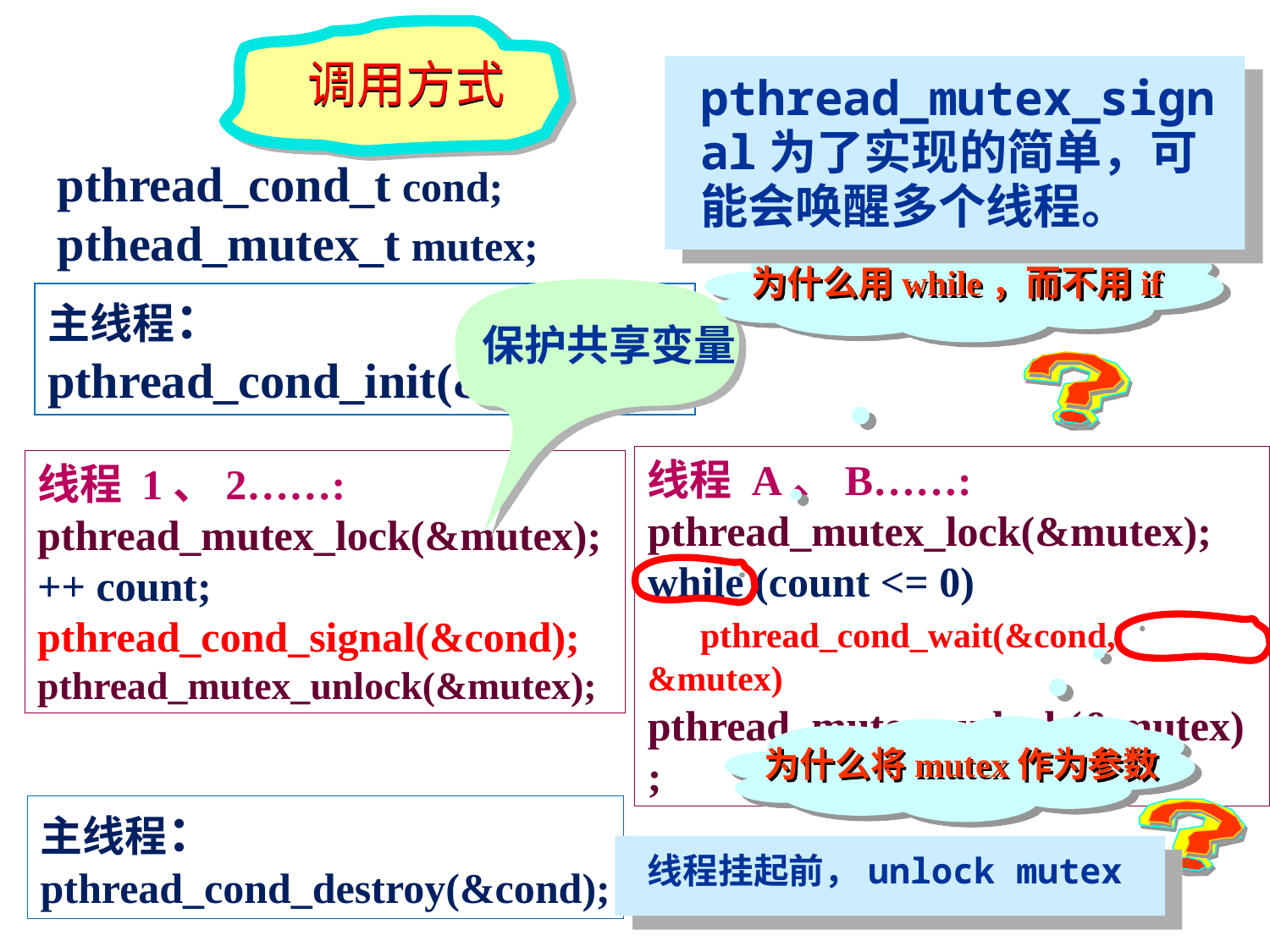

调用方式

pthread_mutex_signal为了实现的简单，可能会唤醒多个线程。
pthread_cond_t cond;
pthead_mutex_t mutex;

为什么用while，而不用if

保护共享变量
主线程：
pthread_cond_init(&cond);
线程 A、B……:
pthread_mutex_lock(&mutex);
while (count <= 0)
     pthread_cond_wait(&cond, &mutex)
pthread_mutex_unlock(&mutex);
线程 1、2……:
pthread_mutex_lock(&mutex);
++ count;
pthread_cond_signal(&cond);
pthread_mutex_unlock(&mutex);

为什么将mutex作为参数

主线程：
pthread_cond_destroy(&cond);

线程挂起前，unlock mutex
48